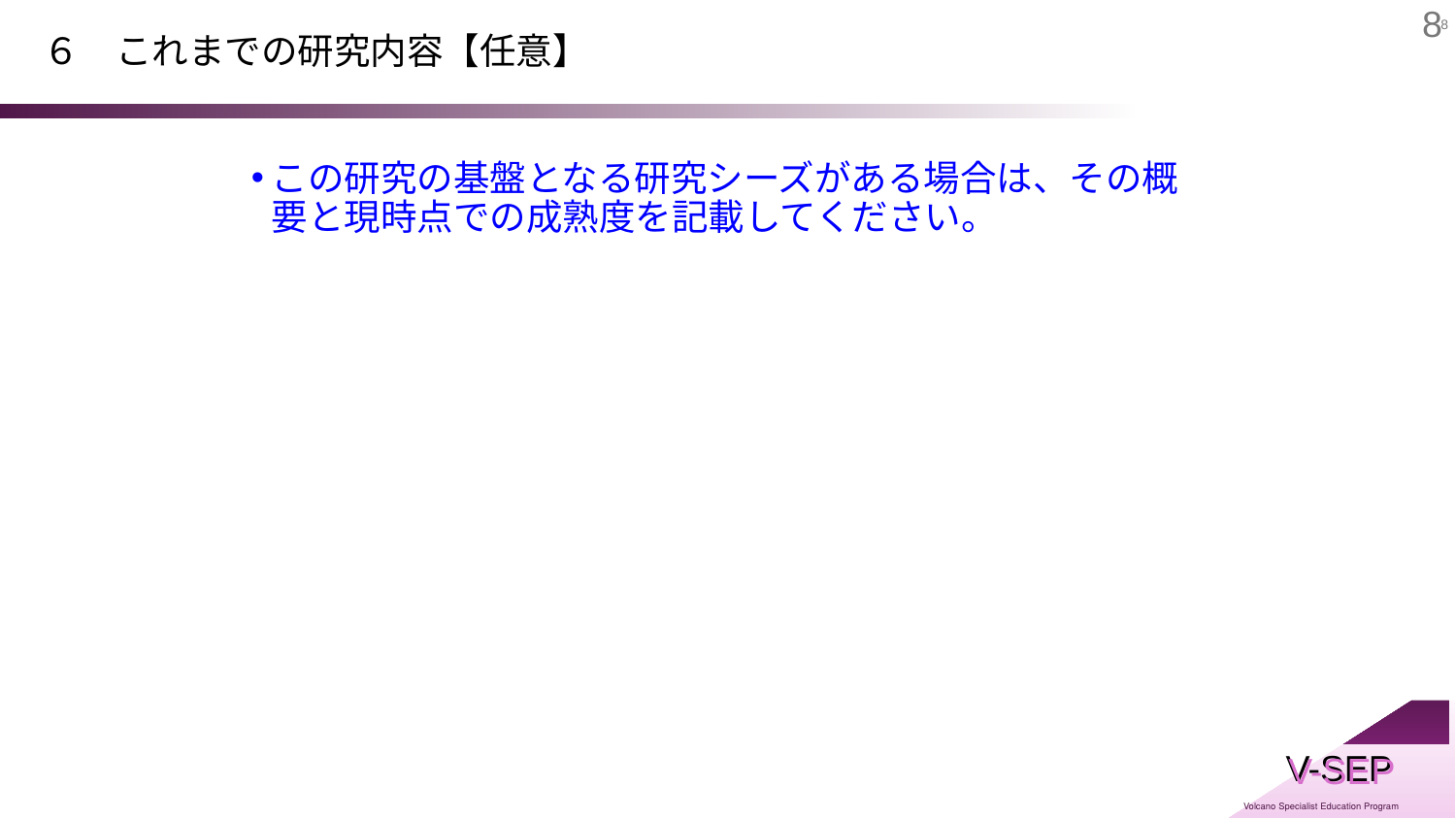

8
# ６　これまでの研究内容【任意】
この研究の基盤となる研究シーズがある場合は、その概要と現時点での成熟度を記載してください。